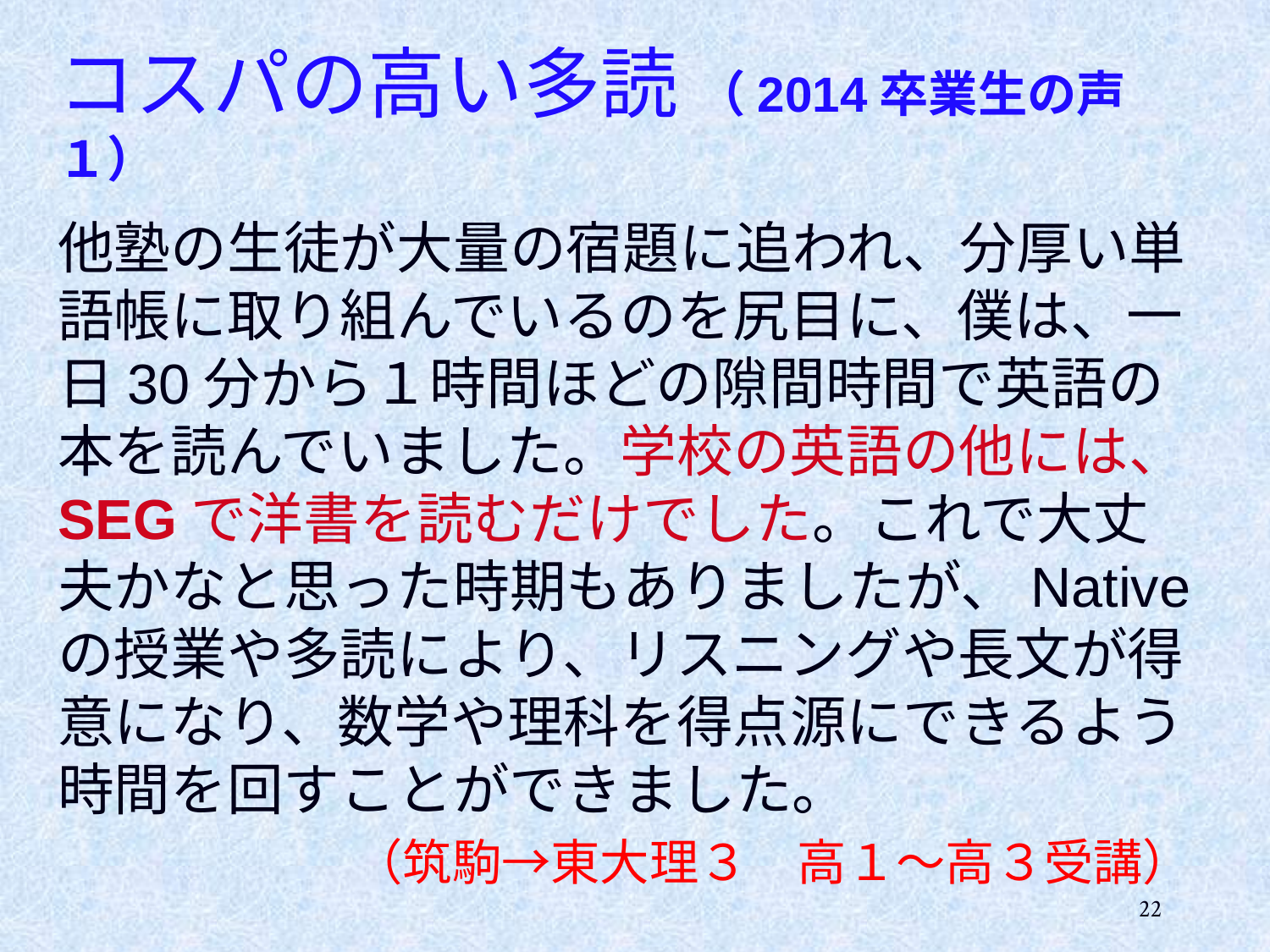

コスパの高い多読 （2014卒業生の声１）
他塾の生徒が大量の宿題に追われ、分厚い単語帳に取り組んでいるのを尻目に、僕は、一日30分から１時間ほどの隙間時間で英語の本を読んでいました。学校の英語の他には、SEGで洋書を読むだけでした。これで大丈夫かなと思った時期もありましたが、Nativeの授業や多読により、リスニングや長文が得意になり、数学や理科を得点源にできるよう時間を回すことができました。
　　　　　　（筑駒→東大理３　高１～高３受講）

22